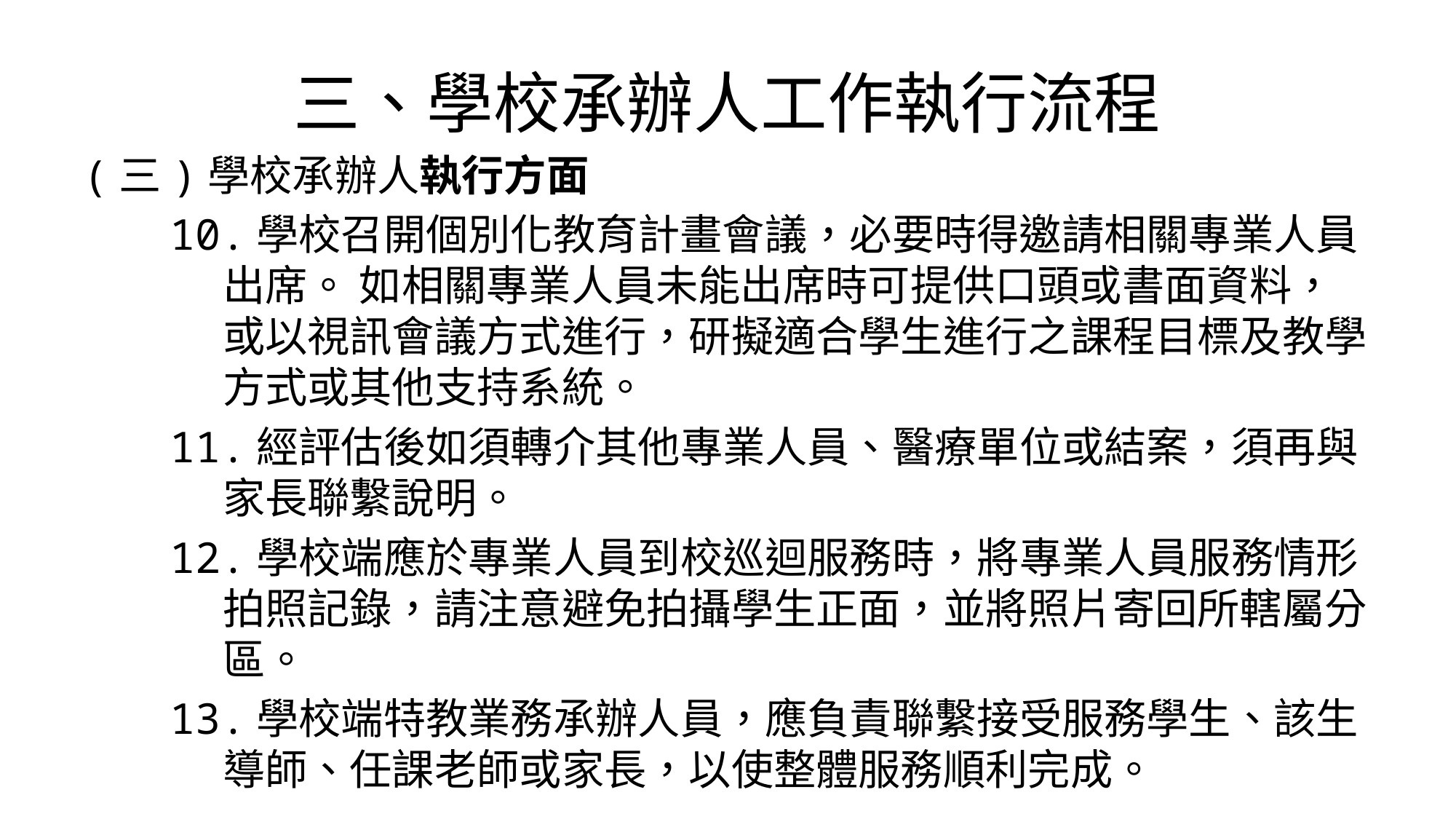

# 三、學校承辦人工作執行流程
(三)學校承辦人執行方面
10.學校召開個別化教育計畫會議，必要時得邀請相關專業人員出席。 如相關專業人員未能出席時可提供口頭或書面資料，或以視訊會議方式進行，研擬適合學生進行之課程目標及教學方式或其他支持系統。
11.經評估後如須轉介其他專業人員、醫療單位或結案，須再與家長聯繫說明。
12.學校端應於專業人員到校巡迴服務時，將專業人員服務情形拍照記錄，請注意避免拍攝學生正面，並將照片寄回所轄屬分區。
13.學校端特教業務承辦人員，應負責聯繫接受服務學生、該生導師、任課老師或家長，以使整體服務順利完成。